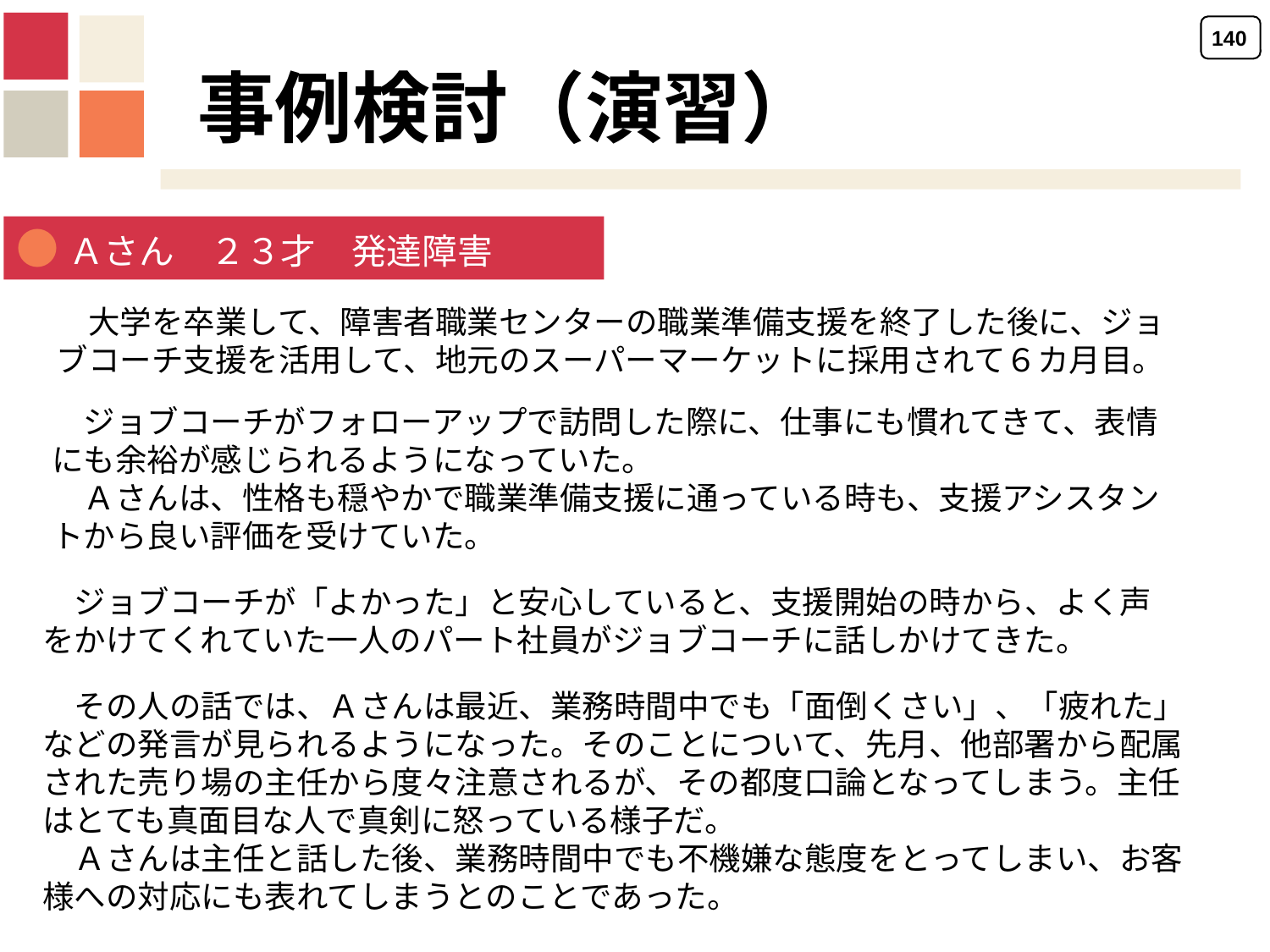

140

事例検討（演習）

●Ａさん　２３才　発達障害
　大学を卒業して、障害者職業センターの職業準備支援を終了した後に、ジョブコーチ支援を活用して、地元のスーパーマーケットに採用されて６カ月目。
　ジョブコーチがフォローアップで訪問した際に、仕事にも慣れてきて、表情にも余裕が感じられるようになっていた。
　Ａさんは、性格も穏やかで職業準備支援に通っている時も、支援アシスタントから良い評価を受けていた。
　ジョブコーチが「よかった」と安心していると、支援開始の時から、よく声をかけてくれていた一人のパート社員がジョブコーチに話しかけてきた。
　その人の話では、Ａさんは最近、業務時間中でも「面倒くさい」、「疲れた」などの発言が見られるようになった。そのことについて、先月、他部署から配属された売り場の主任から度々注意されるが、その都度口論となってしまう。主任はとても真面目な人で真剣に怒っている様子だ。
　Ａさんは主任と話した後、業務時間中でも不機嫌な態度をとってしまい、お客様への対応にも表れてしまうとのことであった。